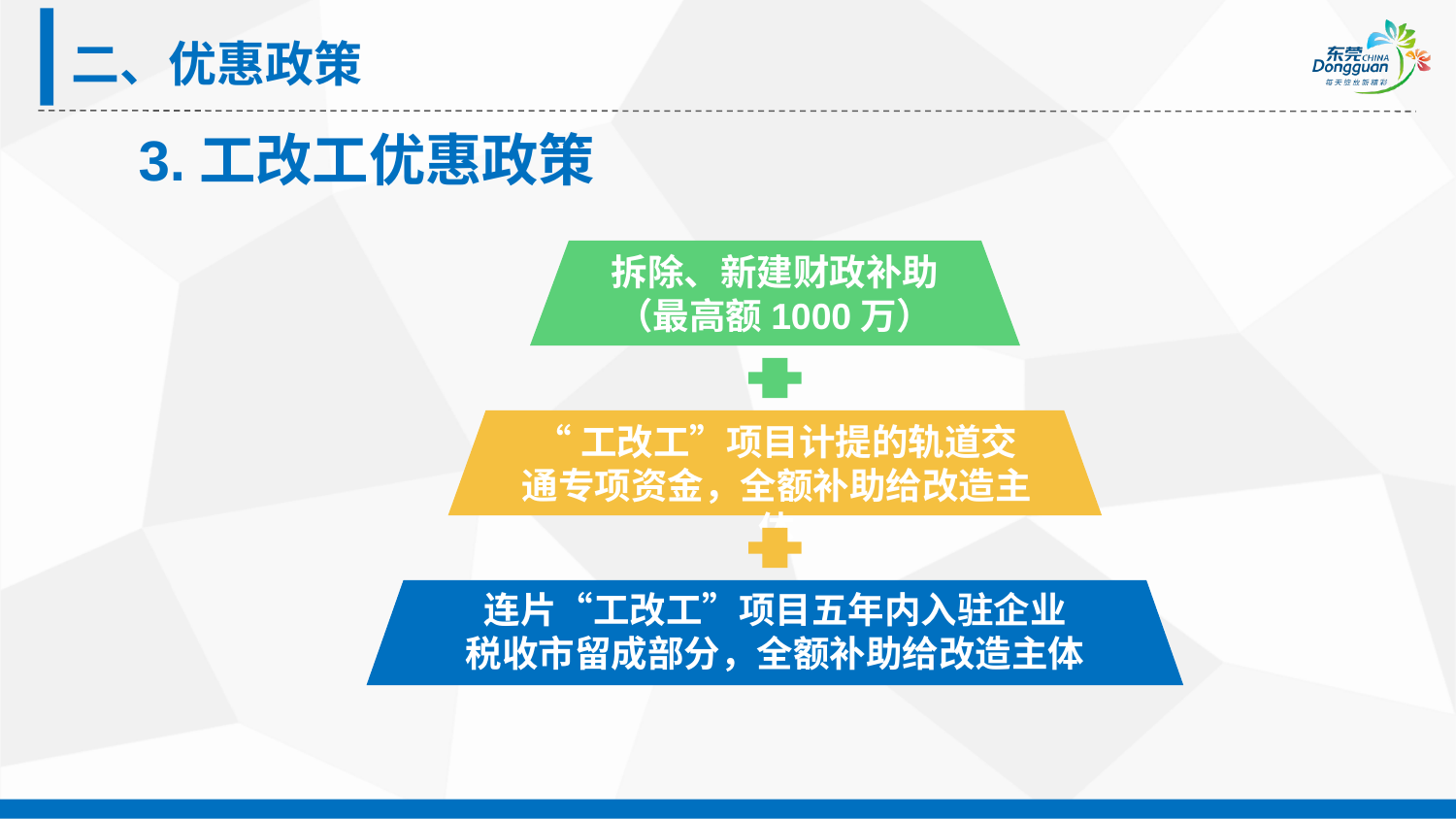

二、优惠政策
3.工改工优惠政策

拆除、新建财政补助
（最高额1000万）

“工改工”项目计提的轨道交通专项资金，全额补助给改造主体

连片“工改工”项目五年内入驻企业
税收市留成部分，全额补助给改造主体